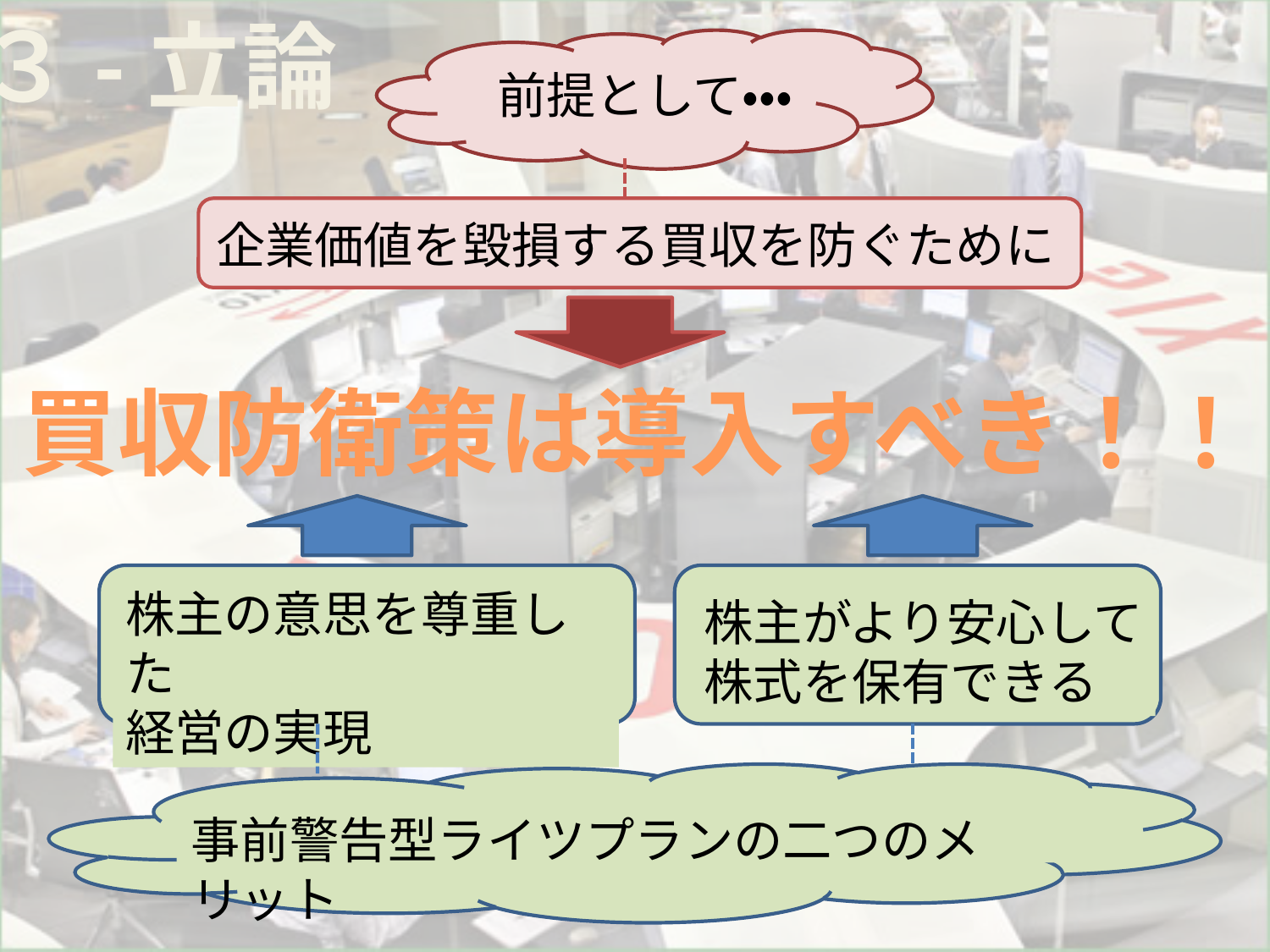

３-立論

# 前提として・・・

企業価値を毀損する買収を防ぐために

買収防衛策は導入すべき！！

株主の意思を尊重した
経営の実現
株主がより安心して
株式を保有できる

事前警告型ライツプランの二つのメリット